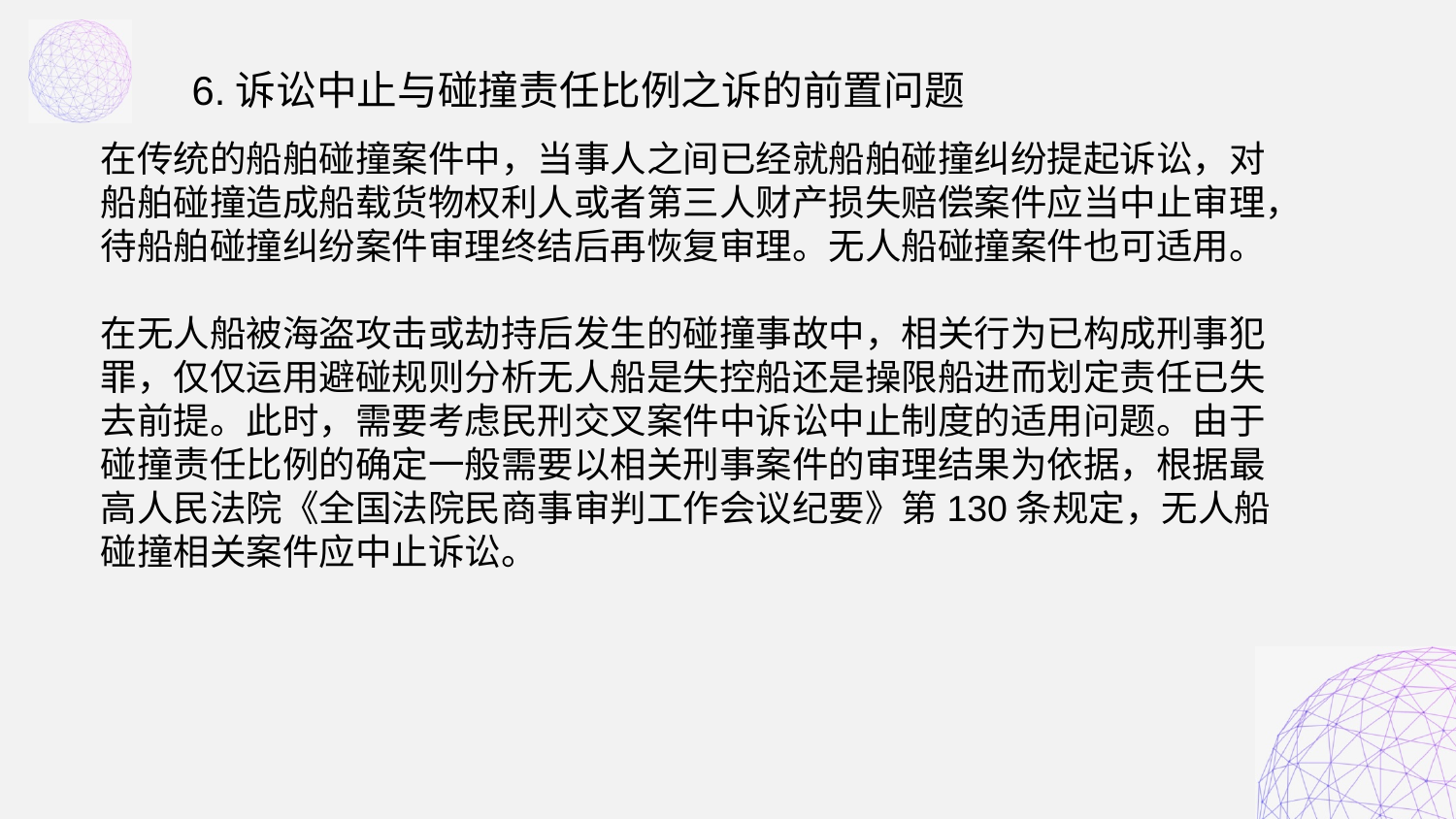

6.诉讼中止与碰撞责任比例之诉的前置问题
在传统的船舶碰撞案件中，当事人之间已经就船舶碰撞纠纷提起诉讼，对船舶碰撞造成船载货物权利人或者第三人财产损失赔偿案件应当中止审理，待船舶碰撞纠纷案件审理终结后再恢复审理。无人船碰撞案件也可适用。

在无人船被海盗攻击或劫持后发生的碰撞事故中，相关行为已构成刑事犯罪，仅仅运用避碰规则分析无人船是失控船还是操限船进而划定责任已失去前提。此时，需要考虑民刑交叉案件中诉讼中止制度的适用问题。由于碰撞责任比例的确定一般需要以相关刑事案件的审理结果为依据，根据最高人民法院《全国法院民商事审判工作会议纪要》第130条规定，无人船碰撞相关案件应中止诉讼。